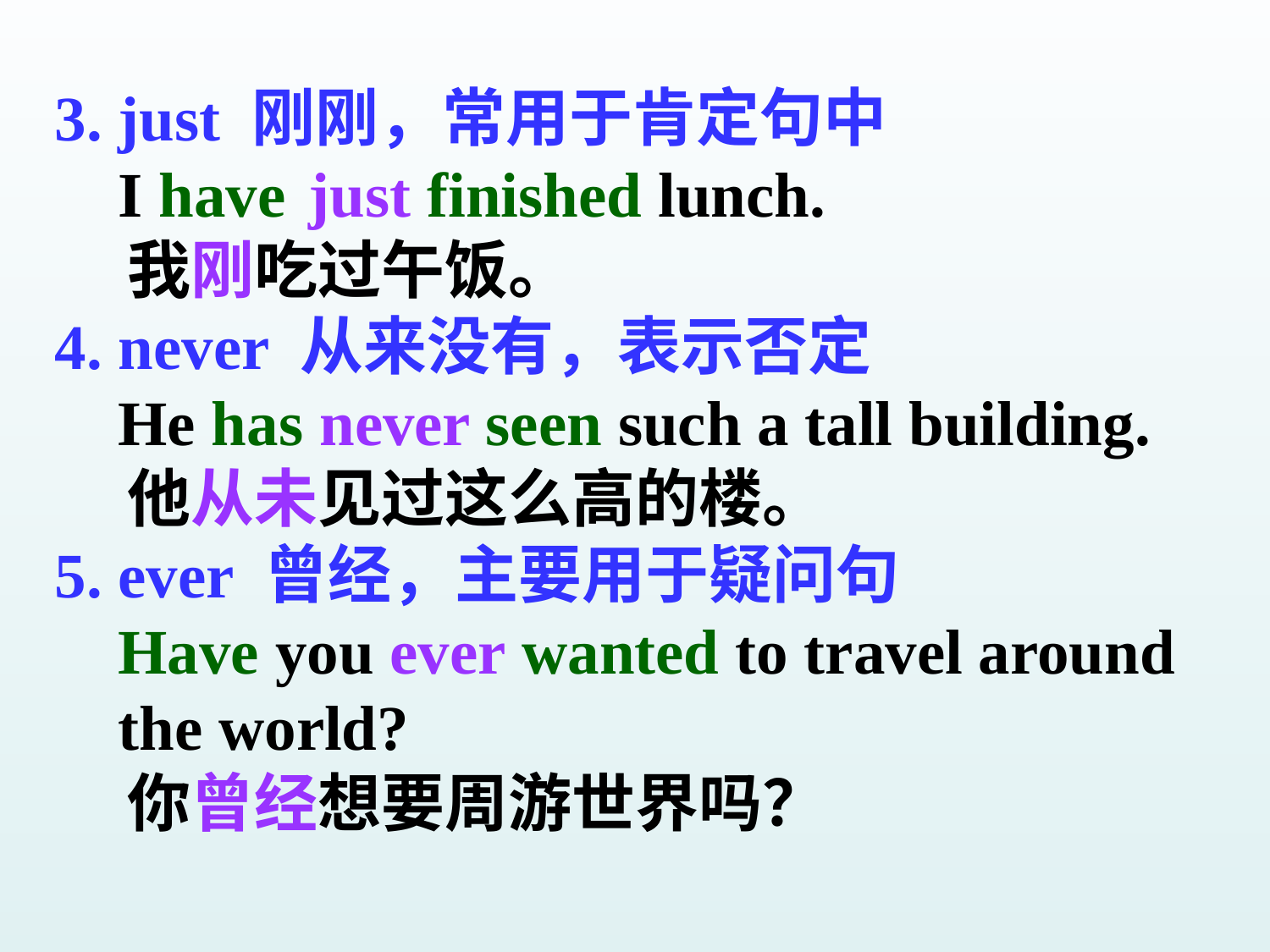

3. just 刚刚，常用于肯定句中
    I have	just finished lunch.
    我刚吃过午饭。
4. never 从来没有，表示否定
    He has never seen such a tall building.
    他从未见过这么高的楼。
5. ever 曾经，主要用于疑问句
    Have you ever wanted to travel around
    the world?
    你曾经想要周游世界吗？